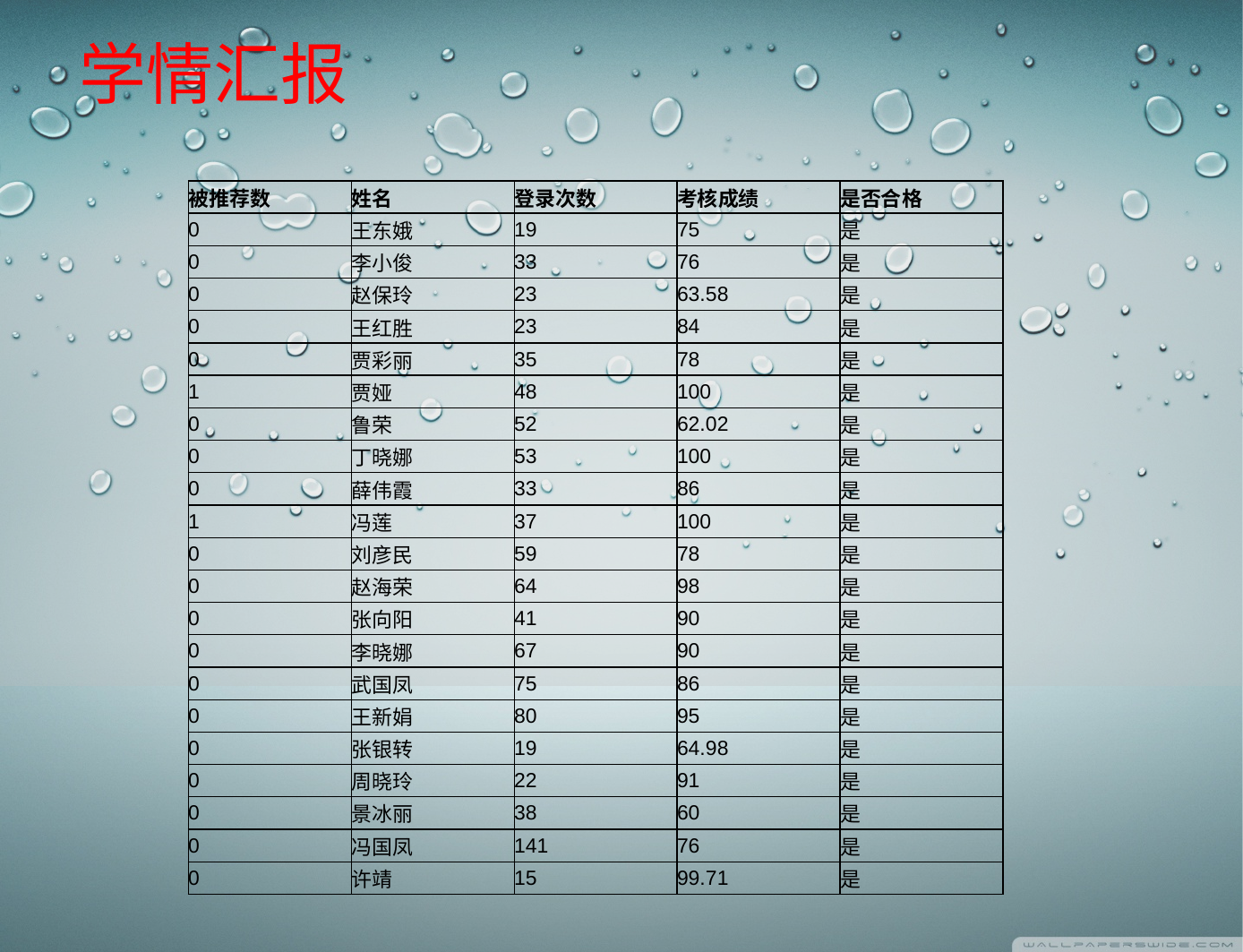

学情汇报
| 被推荐数 | 姓名 | 登录次数 | 考核成绩 | 是否合格 |
| --- | --- | --- | --- | --- |
| 0 | 王东娥 | 19 | 75 | 是 |
| 0 | 李小俊 | 33 | 76 | 是 |
| 0 | 赵保玲 | 23 | 63.58 | 是 |
| 0 | 王红胜 | 23 | 84 | 是 |
| 0 | 贾彩丽 | 35 | 78 | 是 |
| 1 | 贾娅 | 48 | 100 | 是 |
| 0 | 鲁荣 | 52 | 62.02 | 是 |
| 0 | 丁晓娜 | 53 | 100 | 是 |
| 0 | 薛伟霞 | 33 | 86 | 是 |
| 1 | 冯莲 | 37 | 100 | 是 |
| 0 | 刘彦民 | 59 | 78 | 是 |
| 0 | 赵海荣 | 64 | 98 | 是 |
| 0 | 张向阳 | 41 | 90 | 是 |
| 0 | 李晓娜 | 67 | 90 | 是 |
| 0 | 武国凤 | 75 | 86 | 是 |
| 0 | 王新娟 | 80 | 95 | 是 |
| 0 | 张银转 | 19 | 64.98 | 是 |
| 0 | 周晓玲 | 22 | 91 | 是 |
| 0 | 景冰丽 | 38 | 60 | 是 |
| 0 | 冯国凤 | 141 | 76 | 是 |
| 0 | 许靖 | 15 | 99.71 | 是 |